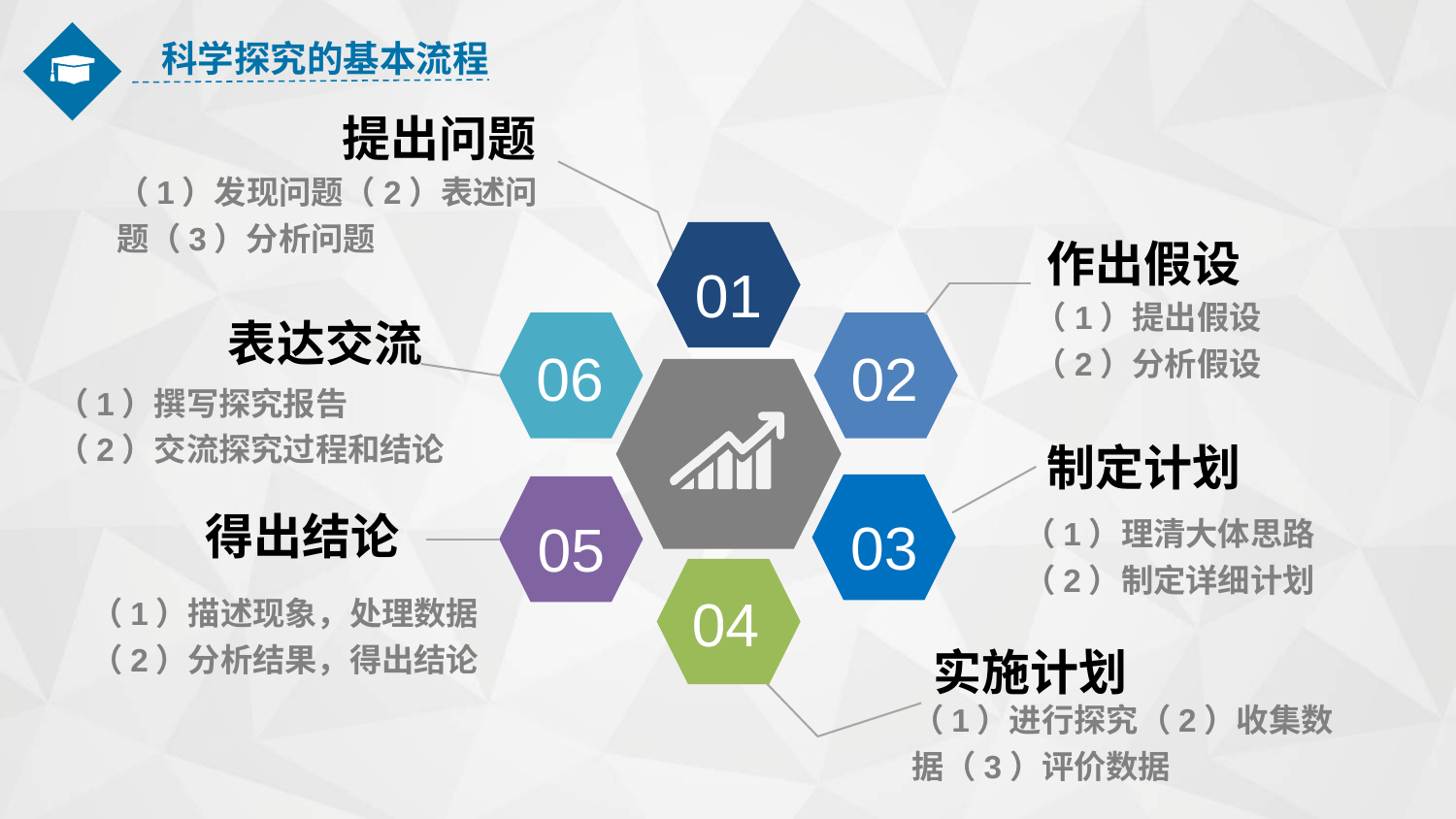

科学探究的基本流程

提出问题
（1）发现问题（2）表述问题（3）分析问题

01
作出假设
（1）提出假设（2）分析假设
表达交流

06

02

（1）撰写探究报告
（2）交流探究过程和结论
制定计划

03

05
得出结论
（1）理清大体思路（2）制定详细计划

04
（1）描述现象，处理数据（2）分析结果，得出结论
实施计划
（1）进行探究（2）收集数据（3）评价数据